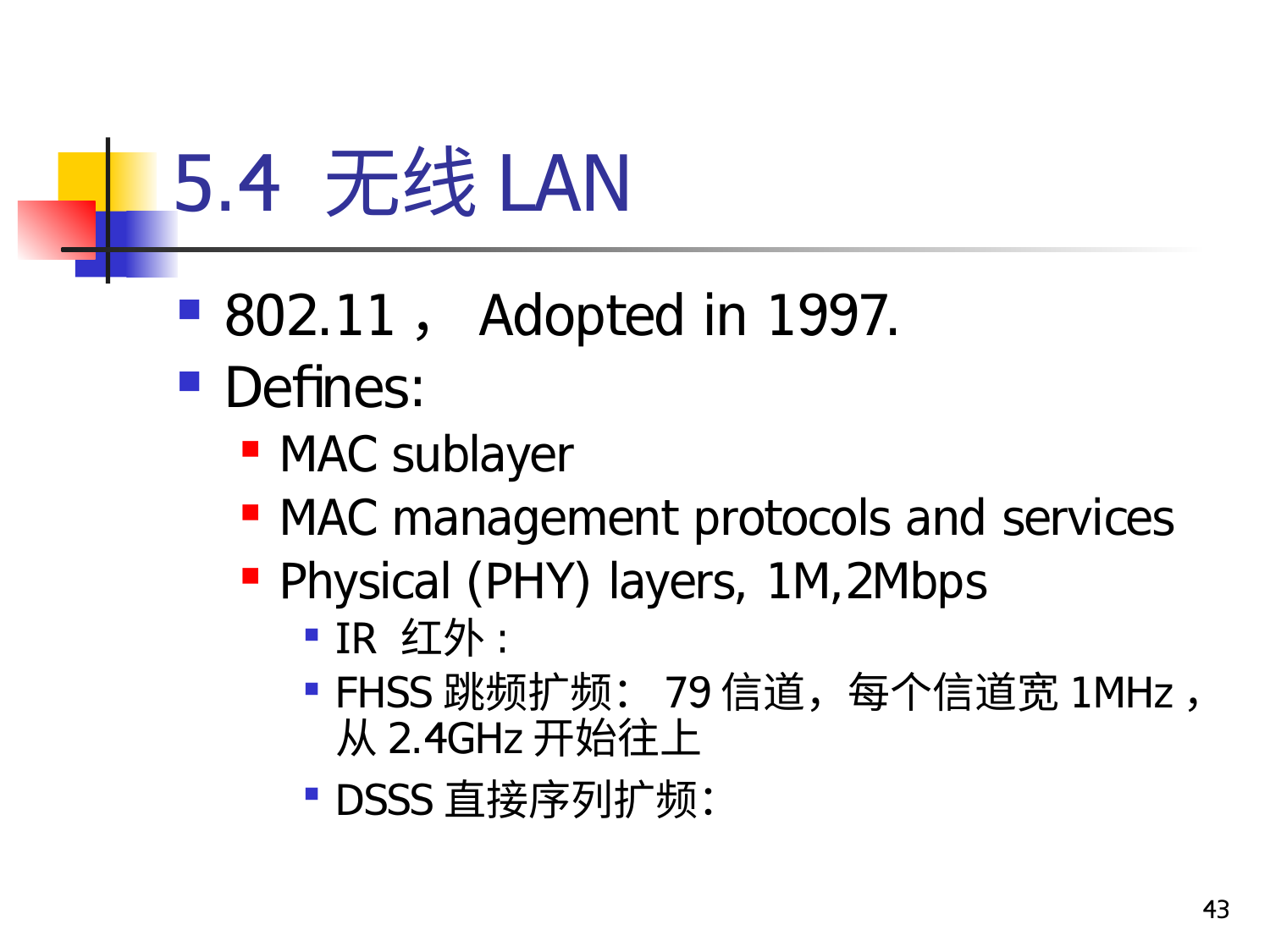

# 5.4 无线LAN
802.11，Adopted in 1997.
Defines:
MAC sublayer
MAC management protocols and services
Physical (PHY) layers, 1M,2Mbps
IR 红外:
FHSS跳频扩频：79信道，每个信道宽1MHz，从2.4GHz开始往上
DSSS直接序列扩频：
43